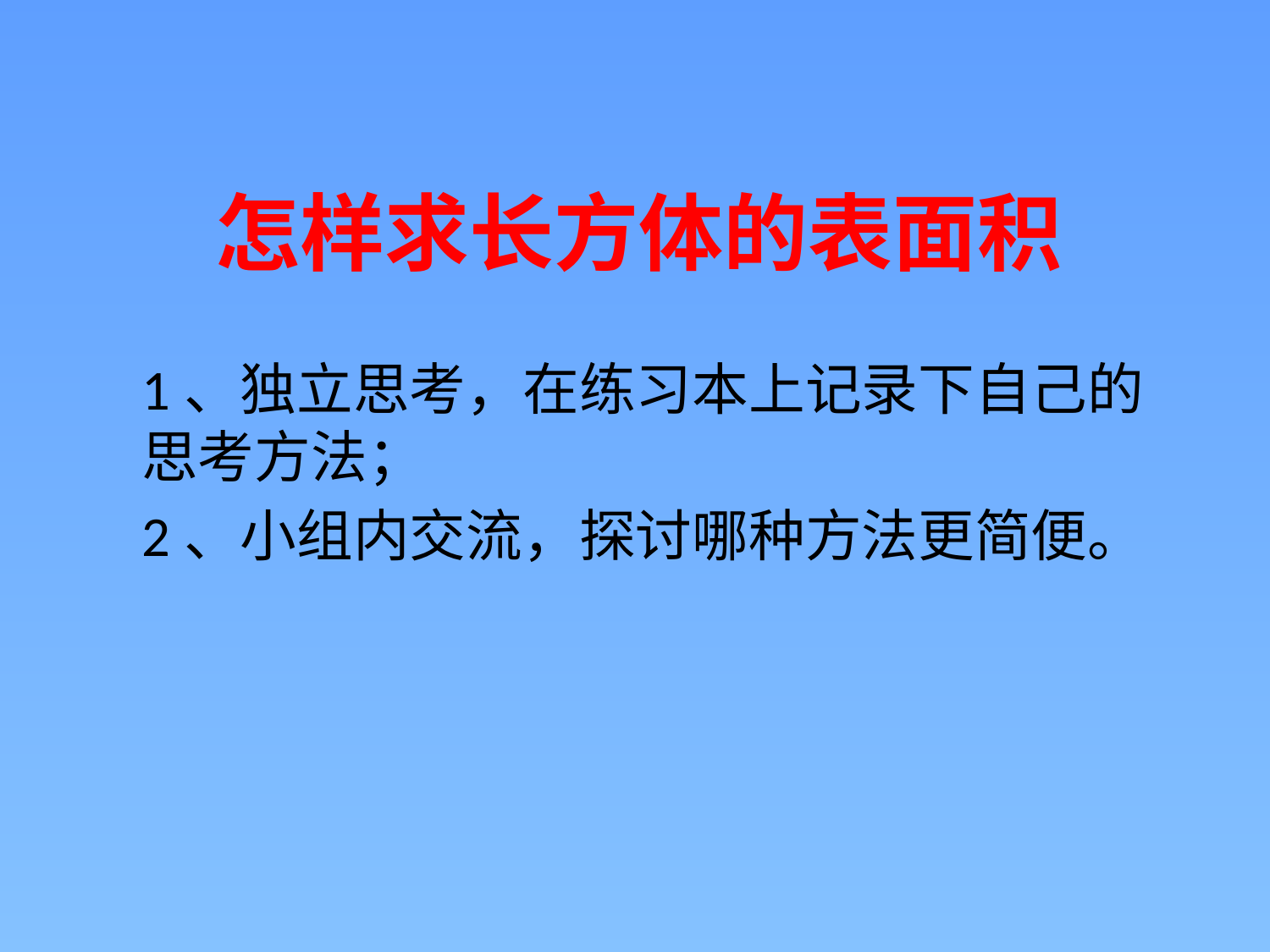

# 怎样求长方体的表面积
1、独立思考，在练习本上记录下自己的思考方法；
2、小组内交流，探讨哪种方法更简便。